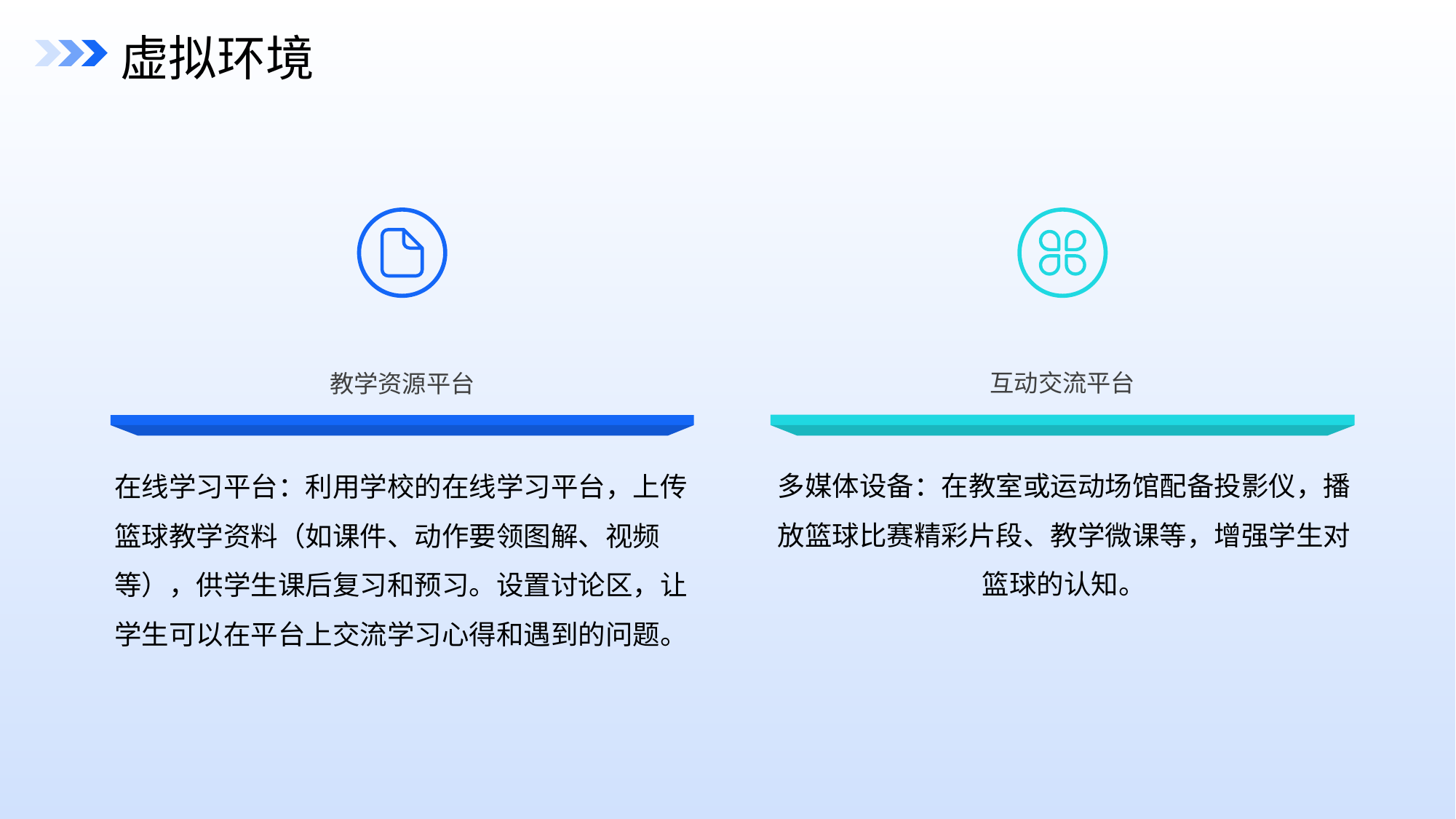

虚拟环境

互动交流平台
教学资源平台

多媒体设备：在教室或运动场馆配备投影仪，播放篮球比赛精彩片段、教学微课等，增强学生对篮球的认知。
在线学习平台：利用学校的在线学习平台，上传篮球教学资料（如课件、动作要领图解、视频等），供学生课后复习和预习。设置讨论区，让学生可以在平台上交流学习心得和遇到的问题。